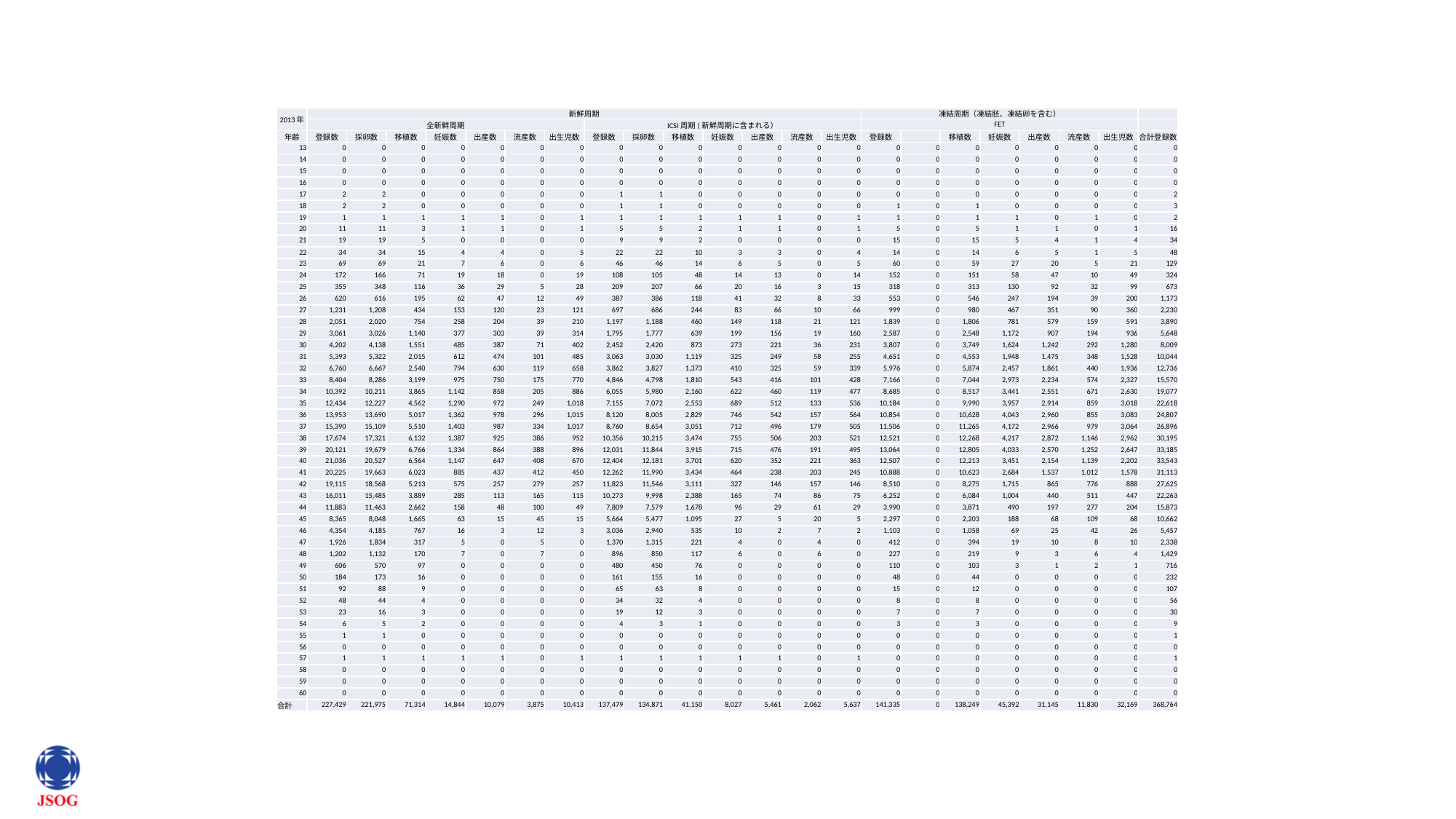

| 2013年 | 新鮮周期 |  |  |  |  |  |  |  |  |  |  |  |  |  | 凍結周期（凍結胚、凍結卵を含む） |  |  |  |  |  |  |  |
| --- | --- | --- | --- | --- | --- | --- | --- | --- | --- | --- | --- | --- | --- | --- | --- | --- | --- | --- | --- | --- | --- | --- |
|  | 全新鮮周期 |  |  |  |  |  |  | ICSI周期(新鮮周期に含まれる） |  |  |  |  |  |  | FET |  |  |  |  |  |  |  |
| 年齢 | 登録数 | 採卵数 | 移植数 | 妊娠数 | 出産数 | 流産数 | 出生児数 | 登録数 | 採卵数 | 移植数 | 妊娠数 | 出産数 | 流産数 | 出生児数 | 登録数 |  | 移植数 | 妊娠数 | 出産数 | 流産数 | 出生児数 | 合計登録数 |
| 13 | 0 | 0 | 0 | 0 | 0 | 0 | 0 | 0 | 0 | 0 | 0 | 0 | 0 | 0 | 0 | 0 | 0 | 0 | 0 | 0 | 0 | 0 |
| 14 | 0 | 0 | 0 | 0 | 0 | 0 | 0 | 0 | 0 | 0 | 0 | 0 | 0 | 0 | 0 | 0 | 0 | 0 | 0 | 0 | 0 | 0 |
| 15 | 0 | 0 | 0 | 0 | 0 | 0 | 0 | 0 | 0 | 0 | 0 | 0 | 0 | 0 | 0 | 0 | 0 | 0 | 0 | 0 | 0 | 0 |
| 16 | 0 | 0 | 0 | 0 | 0 | 0 | 0 | 0 | 0 | 0 | 0 | 0 | 0 | 0 | 0 | 0 | 0 | 0 | 0 | 0 | 0 | 0 |
| 17 | 2 | 2 | 0 | 0 | 0 | 0 | 0 | 1 | 1 | 0 | 0 | 0 | 0 | 0 | 0 | 0 | 0 | 0 | 0 | 0 | 0 | 2 |
| 18 | 2 | 2 | 0 | 0 | 0 | 0 | 0 | 1 | 1 | 0 | 0 | 0 | 0 | 0 | 1 | 0 | 1 | 0 | 0 | 0 | 0 | 3 |
| 19 | 1 | 1 | 1 | 1 | 1 | 0 | 1 | 1 | 1 | 1 | 1 | 1 | 0 | 1 | 1 | 0 | 1 | 1 | 0 | 1 | 0 | 2 |
| 20 | 11 | 11 | 3 | 1 | 1 | 0 | 1 | 5 | 5 | 2 | 1 | 1 | 0 | 1 | 5 | 0 | 5 | 1 | 1 | 0 | 1 | 16 |
| 21 | 19 | 19 | 5 | 0 | 0 | 0 | 0 | 9 | 9 | 2 | 0 | 0 | 0 | 0 | 15 | 0 | 15 | 5 | 4 | 1 | 4 | 34 |
| 22 | 34 | 34 | 15 | 4 | 4 | 0 | 5 | 22 | 22 | 10 | 3 | 3 | 0 | 4 | 14 | 0 | 14 | 6 | 5 | 1 | 5 | 48 |
| 23 | 69 | 69 | 21 | 7 | 6 | 0 | 6 | 46 | 46 | 14 | 6 | 5 | 0 | 5 | 60 | 0 | 59 | 27 | 20 | 5 | 21 | 129 |
| 24 | 172 | 166 | 71 | 19 | 18 | 0 | 19 | 108 | 105 | 48 | 14 | 13 | 0 | 14 | 152 | 0 | 151 | 58 | 47 | 10 | 49 | 324 |
| 25 | 355 | 348 | 116 | 36 | 29 | 5 | 28 | 209 | 207 | 66 | 20 | 16 | 3 | 15 | 318 | 0 | 313 | 130 | 92 | 32 | 99 | 673 |
| 26 | 620 | 616 | 195 | 62 | 47 | 12 | 49 | 387 | 386 | 118 | 41 | 32 | 8 | 33 | 553 | 0 | 546 | 247 | 194 | 39 | 200 | 1,173 |
| 27 | 1,231 | 1,208 | 434 | 153 | 120 | 23 | 121 | 697 | 686 | 244 | 83 | 66 | 10 | 66 | 999 | 0 | 980 | 467 | 351 | 90 | 360 | 2,230 |
| 28 | 2,051 | 2,020 | 754 | 258 | 204 | 39 | 210 | 1,197 | 1,188 | 460 | 149 | 118 | 21 | 121 | 1,839 | 0 | 1,806 | 781 | 579 | 159 | 591 | 3,890 |
| 29 | 3,061 | 3,026 | 1,140 | 377 | 303 | 39 | 314 | 1,795 | 1,777 | 639 | 199 | 156 | 19 | 160 | 2,587 | 0 | 2,548 | 1,172 | 907 | 194 | 936 | 5,648 |
| 30 | 4,202 | 4,138 | 1,551 | 485 | 387 | 71 | 402 | 2,452 | 2,420 | 873 | 273 | 221 | 36 | 231 | 3,807 | 0 | 3,749 | 1,624 | 1,242 | 292 | 1,280 | 8,009 |
| 31 | 5,393 | 5,322 | 2,015 | 612 | 474 | 101 | 485 | 3,063 | 3,030 | 1,119 | 325 | 249 | 58 | 255 | 4,651 | 0 | 4,553 | 1,948 | 1,475 | 348 | 1,528 | 10,044 |
| 32 | 6,760 | 6,667 | 2,540 | 794 | 630 | 119 | 658 | 3,862 | 3,827 | 1,373 | 410 | 325 | 59 | 339 | 5,976 | 0 | 5,874 | 2,457 | 1,861 | 440 | 1,936 | 12,736 |
| 33 | 8,404 | 8,286 | 3,199 | 975 | 750 | 175 | 770 | 4,846 | 4,798 | 1,810 | 543 | 416 | 101 | 428 | 7,166 | 0 | 7,044 | 2,973 | 2,234 | 574 | 2,327 | 15,570 |
| 34 | 10,392 | 10,211 | 3,865 | 1,142 | 858 | 205 | 886 | 6,055 | 5,980 | 2,160 | 622 | 460 | 119 | 477 | 8,685 | 0 | 8,517 | 3,441 | 2,551 | 671 | 2,630 | 19,077 |
| 35 | 12,434 | 12,227 | 4,562 | 1,290 | 972 | 249 | 1,018 | 7,155 | 7,072 | 2,553 | 689 | 512 | 133 | 536 | 10,184 | 0 | 9,990 | 3,957 | 2,914 | 859 | 3,018 | 22,618 |
| 36 | 13,953 | 13,690 | 5,017 | 1,362 | 978 | 296 | 1,015 | 8,120 | 8,005 | 2,829 | 746 | 542 | 157 | 564 | 10,854 | 0 | 10,628 | 4,043 | 2,960 | 855 | 3,083 | 24,807 |
| 37 | 15,390 | 15,109 | 5,510 | 1,403 | 987 | 334 | 1,017 | 8,760 | 8,654 | 3,051 | 712 | 496 | 179 | 505 | 11,506 | 0 | 11,265 | 4,172 | 2,966 | 979 | 3,064 | 26,896 |
| 38 | 17,674 | 17,321 | 6,132 | 1,387 | 925 | 386 | 952 | 10,356 | 10,215 | 3,474 | 755 | 506 | 203 | 521 | 12,521 | 0 | 12,268 | 4,217 | 2,872 | 1,146 | 2,962 | 30,195 |
| 39 | 20,121 | 19,679 | 6,766 | 1,334 | 864 | 388 | 896 | 12,031 | 11,844 | 3,915 | 715 | 476 | 191 | 495 | 13,064 | 0 | 12,805 | 4,033 | 2,570 | 1,252 | 2,647 | 33,185 |
| 40 | 21,036 | 20,527 | 6,564 | 1,147 | 647 | 408 | 670 | 12,404 | 12,181 | 3,701 | 620 | 352 | 221 | 363 | 12,507 | 0 | 12,213 | 3,451 | 2,154 | 1,139 | 2,202 | 33,543 |
| 41 | 20,225 | 19,663 | 6,023 | 885 | 437 | 412 | 450 | 12,262 | 11,990 | 3,434 | 464 | 238 | 203 | 245 | 10,888 | 0 | 10,623 | 2,684 | 1,537 | 1,012 | 1,578 | 31,113 |
| 42 | 19,115 | 18,568 | 5,213 | 575 | 257 | 279 | 257 | 11,823 | 11,546 | 3,111 | 327 | 146 | 157 | 146 | 8,510 | 0 | 8,275 | 1,715 | 865 | 776 | 888 | 27,625 |
| 43 | 16,011 | 15,485 | 3,889 | 285 | 113 | 165 | 115 | 10,273 | 9,998 | 2,388 | 165 | 74 | 86 | 75 | 6,252 | 0 | 6,084 | 1,004 | 440 | 511 | 447 | 22,263 |
| 44 | 11,883 | 11,463 | 2,662 | 158 | 48 | 100 | 49 | 7,809 | 7,579 | 1,678 | 96 | 29 | 61 | 29 | 3,990 | 0 | 3,871 | 490 | 197 | 277 | 204 | 15,873 |
| 45 | 8,365 | 8,048 | 1,665 | 63 | 15 | 45 | 15 | 5,664 | 5,477 | 1,095 | 27 | 5 | 20 | 5 | 2,297 | 0 | 2,203 | 188 | 68 | 109 | 68 | 10,662 |
| 46 | 4,354 | 4,185 | 767 | 16 | 3 | 12 | 3 | 3,036 | 2,940 | 535 | 10 | 2 | 7 | 2 | 1,103 | 0 | 1,058 | 69 | 25 | 42 | 26 | 5,457 |
| 47 | 1,926 | 1,834 | 317 | 5 | 0 | 5 | 0 | 1,370 | 1,315 | 221 | 4 | 0 | 4 | 0 | 412 | 0 | 394 | 19 | 10 | 8 | 10 | 2,338 |
| 48 | 1,202 | 1,132 | 170 | 7 | 0 | 7 | 0 | 896 | 850 | 117 | 6 | 0 | 6 | 0 | 227 | 0 | 219 | 9 | 3 | 6 | 4 | 1,429 |
| 49 | 606 | 570 | 97 | 0 | 0 | 0 | 0 | 480 | 450 | 76 | 0 | 0 | 0 | 0 | 110 | 0 | 103 | 3 | 1 | 2 | 1 | 716 |
| 50 | 184 | 173 | 16 | 0 | 0 | 0 | 0 | 161 | 155 | 16 | 0 | 0 | 0 | 0 | 48 | 0 | 44 | 0 | 0 | 0 | 0 | 232 |
| 51 | 92 | 88 | 9 | 0 | 0 | 0 | 0 | 65 | 63 | 8 | 0 | 0 | 0 | 0 | 15 | 0 | 12 | 0 | 0 | 0 | 0 | 107 |
| 52 | 48 | 44 | 4 | 0 | 0 | 0 | 0 | 34 | 32 | 4 | 0 | 0 | 0 | 0 | 8 | 0 | 8 | 0 | 0 | 0 | 0 | 56 |
| 53 | 23 | 16 | 3 | 0 | 0 | 0 | 0 | 19 | 12 | 3 | 0 | 0 | 0 | 0 | 7 | 0 | 7 | 0 | 0 | 0 | 0 | 30 |
| 54 | 6 | 5 | 2 | 0 | 0 | 0 | 0 | 4 | 3 | 1 | 0 | 0 | 0 | 0 | 3 | 0 | 3 | 0 | 0 | 0 | 0 | 9 |
| 55 | 1 | 1 | 0 | 0 | 0 | 0 | 0 | 0 | 0 | 0 | 0 | 0 | 0 | 0 | 0 | 0 | 0 | 0 | 0 | 0 | 0 | 1 |
| 56 | 0 | 0 | 0 | 0 | 0 | 0 | 0 | 0 | 0 | 0 | 0 | 0 | 0 | 0 | 0 | 0 | 0 | 0 | 0 | 0 | 0 | 0 |
| 57 | 1 | 1 | 1 | 1 | 1 | 0 | 1 | 1 | 1 | 1 | 1 | 1 | 0 | 1 | 0 | 0 | 0 | 0 | 0 | 0 | 0 | 1 |
| 58 | 0 | 0 | 0 | 0 | 0 | 0 | 0 | 0 | 0 | 0 | 0 | 0 | 0 | 0 | 0 | 0 | 0 | 0 | 0 | 0 | 0 | 0 |
| 59 | 0 | 0 | 0 | 0 | 0 | 0 | 0 | 0 | 0 | 0 | 0 | 0 | 0 | 0 | 0 | 0 | 0 | 0 | 0 | 0 | 0 | 0 |
| 60 | 0 | 0 | 0 | 0 | 0 | 0 | 0 | 0 | 0 | 0 | 0 | 0 | 0 | 0 | 0 | 0 | 0 | 0 | 0 | 0 | 0 | 0 |
| 合計 | 227,429 | 221,975 | 71,314 | 14,844 | 10,079 | 3,875 | 10,413 | 137,479 | 134,871 | 41,150 | 8,027 | 5,461 | 2,062 | 5,637 | 141,335 | 0 | 138,249 | 45,392 | 31,145 | 11,830 | 32,169 | 368,764 |